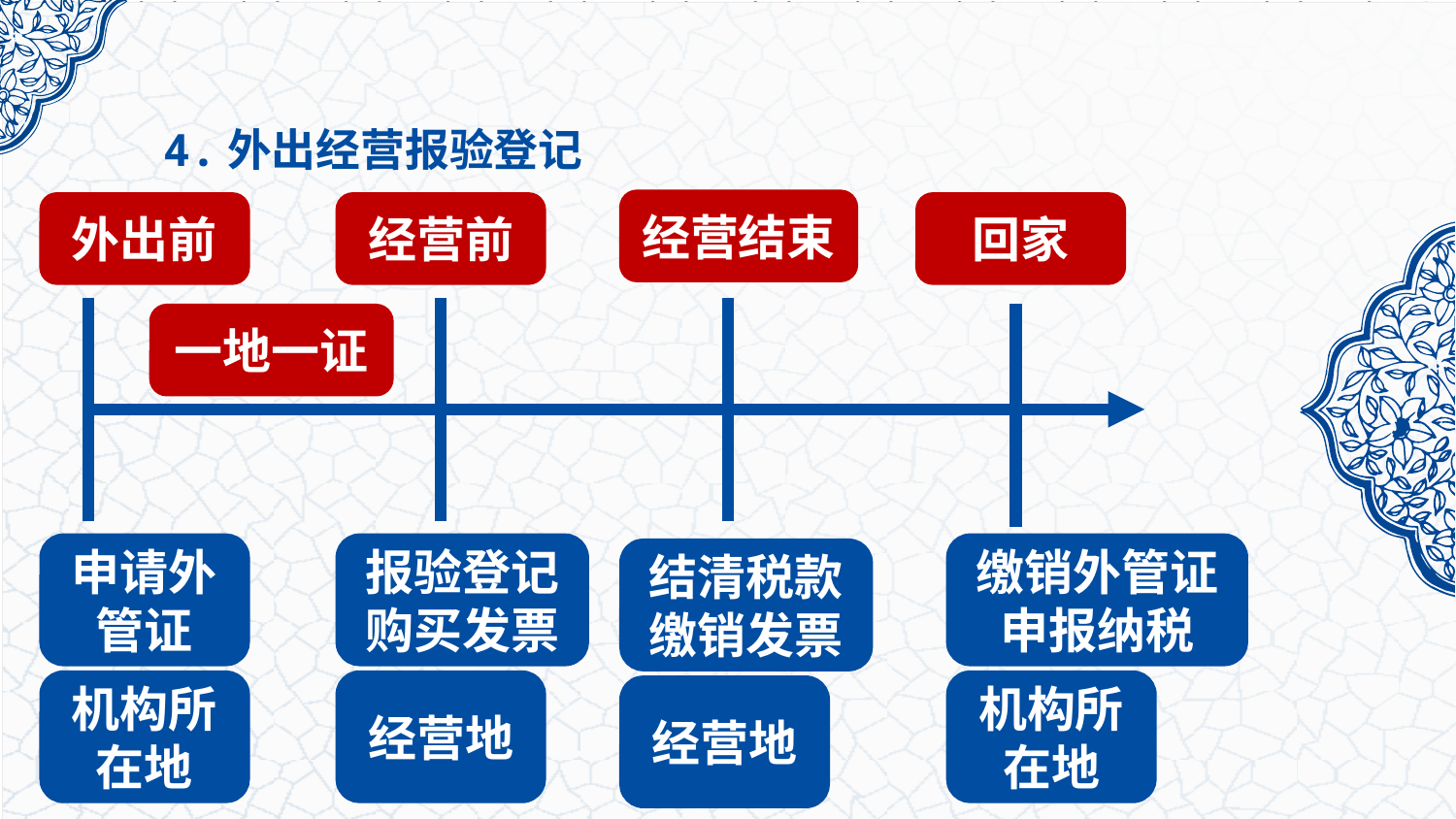

4.外出经营报验登记
经营结束
外出前
经营前
回家
一地一证
申请外管证
报验登记
购买发票
缴销外管证
申报纳税
结清税款
缴销发票
机构所在地
经营地
机构所在地
经营地